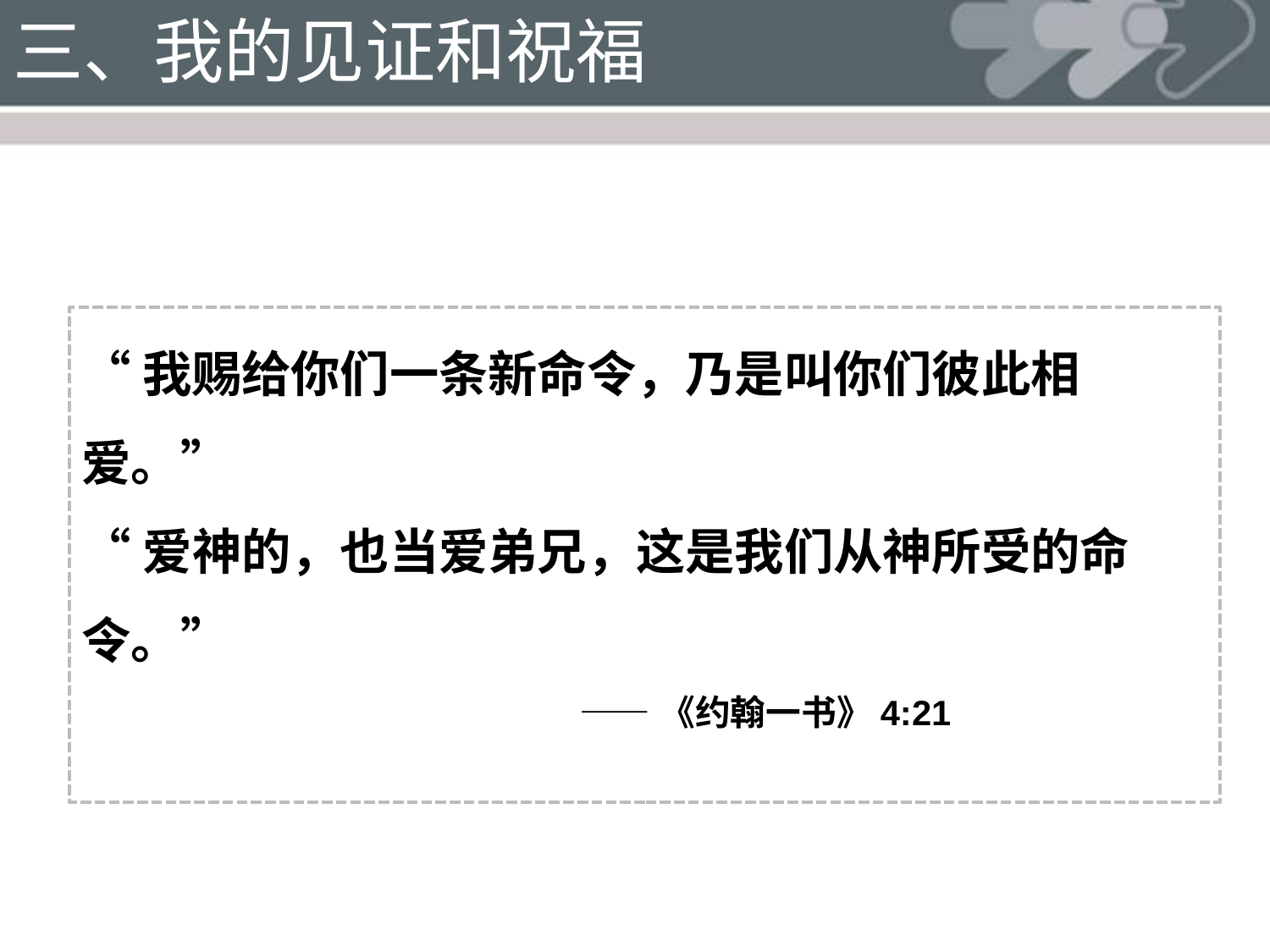

# 三、我的见证和祝福
“我赐给你们一条新命令，乃是叫你们彼此相爱。”
“爱神的，也当爱弟兄，这是我们从神所受的命令。”
                                                              ——《约翰一书》4:21